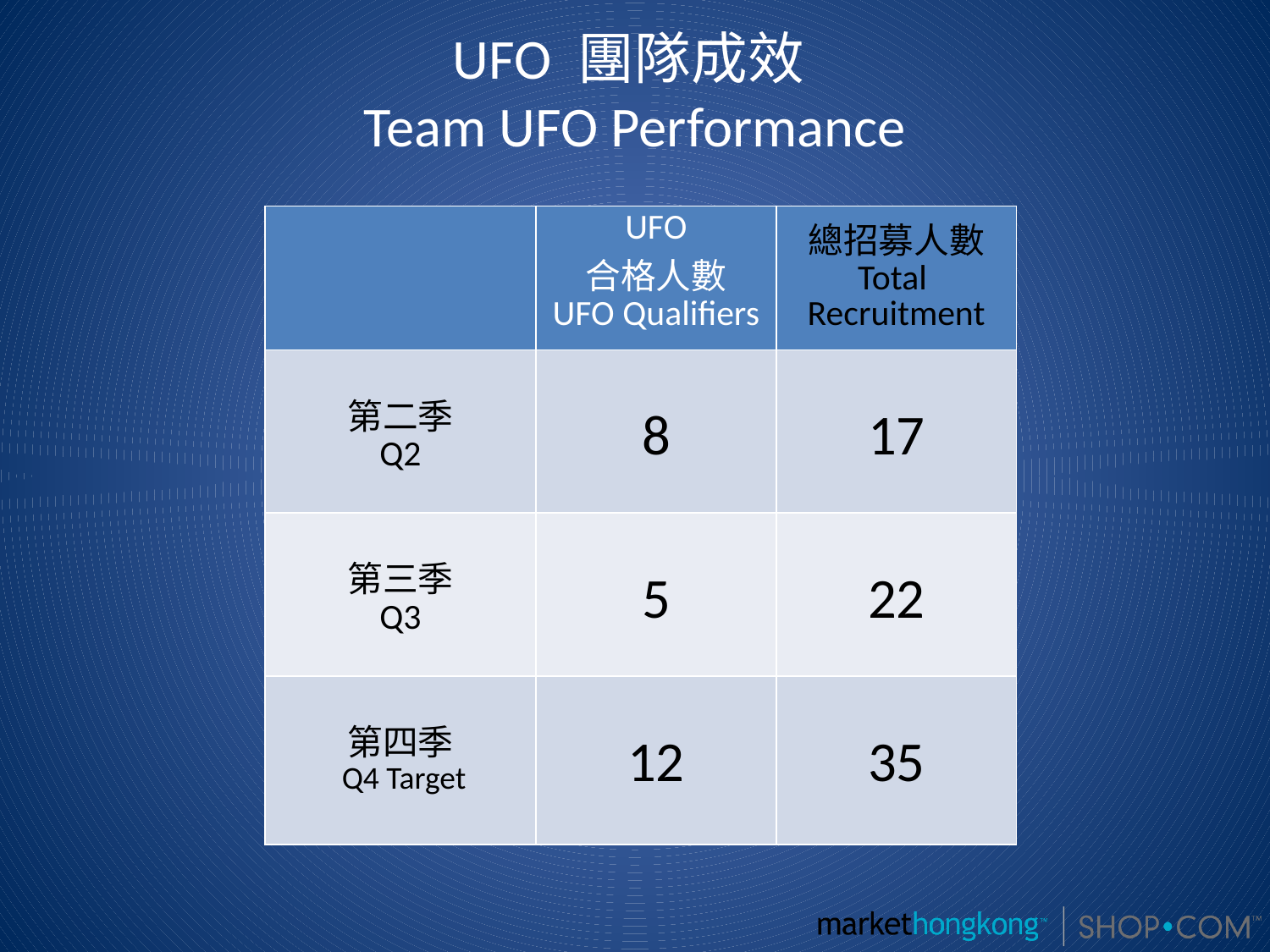

# UFO 團隊成效 Team UFO Performance
|  | UFO 合格人數 UFO Qualifiers | 總招募人數 Total Recruitment |
| --- | --- | --- |
| 第二季 Q2 | 8 | 17 |
| 第三季 Q3 | 5 | 22 |
| 第四季 Q4 Target | 12 | 35 |